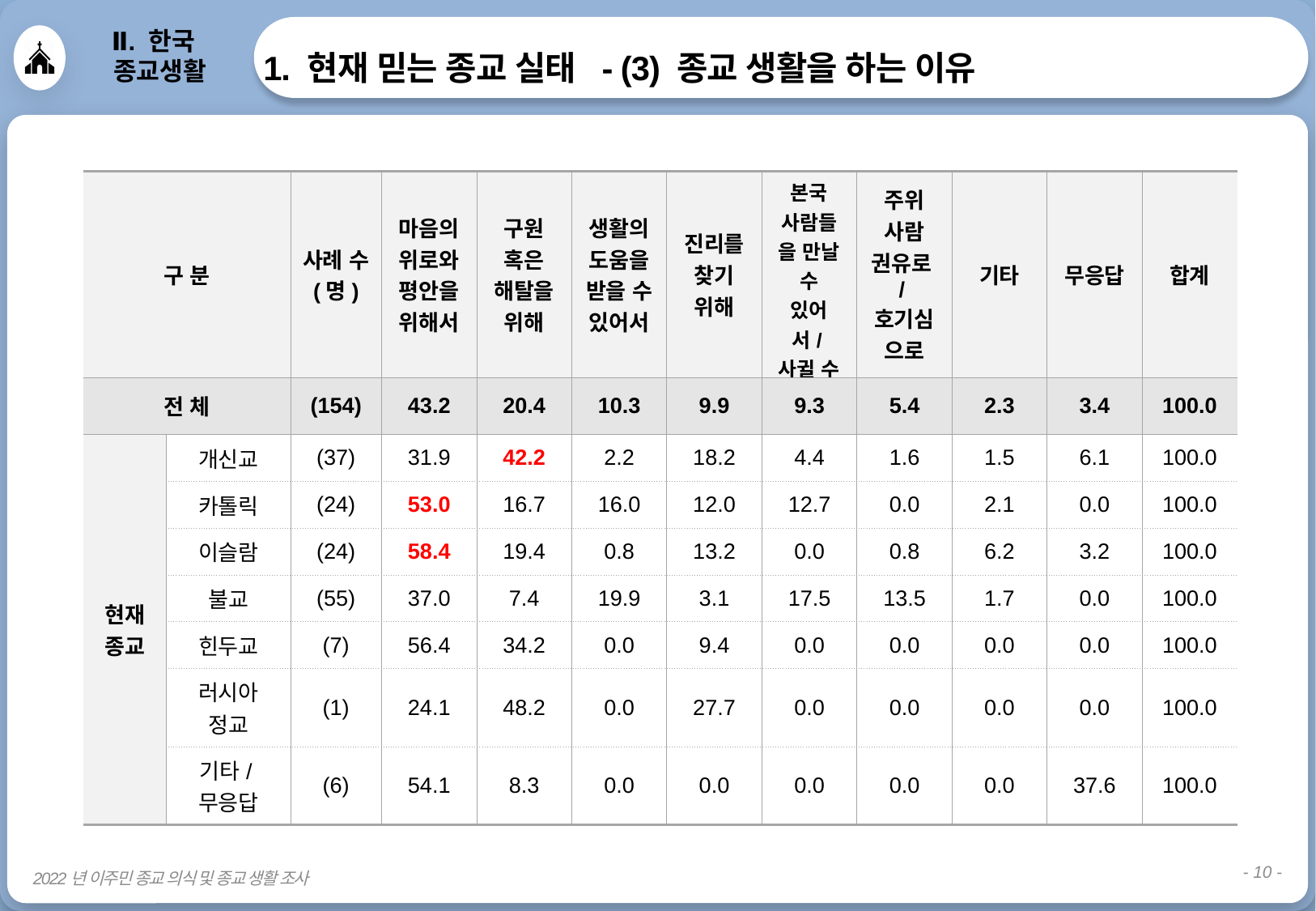

1. 현재 믿는 종교 실태  - (3) 종교 생활을 하는 이유
Ⅱ. 한국
 종교생활
| 구 분 |  | 사례 수 (명) | 마음의 위로와 평안을 위해서 | 구원 혹은 해탈을 위해 | 생활의 도움을 받을 수 있어서 | 진리를 찾기 위해 | 본국 사람들을 만날 수 있어서/사귈 수 있어서 | 주위 사람 권유로/호기심으로 | 기타 | 무응답 | 합계 |
| --- | --- | --- | --- | --- | --- | --- | --- | --- | --- | --- | --- |
| 전 체 |  | (154) | 43.2 | 20.4 | 10.3 | 9.9 | 9.3 | 5.4 | 2.3 | 3.4 | 100.0 |
| 현재 종교 | 개신교 | (37) | 31.9 | 42.2 | 2.2 | 18.2 | 4.4 | 1.6 | 1.5 | 6.1 | 100.0 |
|  | 카톨릭 | (24) | 53.0 | 16.7 | 16.0 | 12.0 | 12.7 | 0.0 | 2.1 | 0.0 | 100.0 |
|  | 이슬람 | (24) | 58.4 | 19.4 | 0.8 | 13.2 | 0.0 | 0.8 | 6.2 | 3.2 | 100.0 |
|  | 불교 | (55) | 37.0 | 7.4 | 19.9 | 3.1 | 17.5 | 13.5 | 1.7 | 0.0 | 100.0 |
|  | 힌두교 | (7) | 56.4 | 34.2 | 0.0 | 9.4 | 0.0 | 0.0 | 0.0 | 0.0 | 100.0 |
|  | 러시아 정교 | (1) | 24.1 | 48.2 | 0.0 | 27.7 | 0.0 | 0.0 | 0.0 | 0.0 | 100.0 |
|  | 기타/무응답 | (6) | 54.1 | 8.3 | 0.0 | 0.0 | 0.0 | 0.0 | 0.0 | 37.6 | 100.0 |